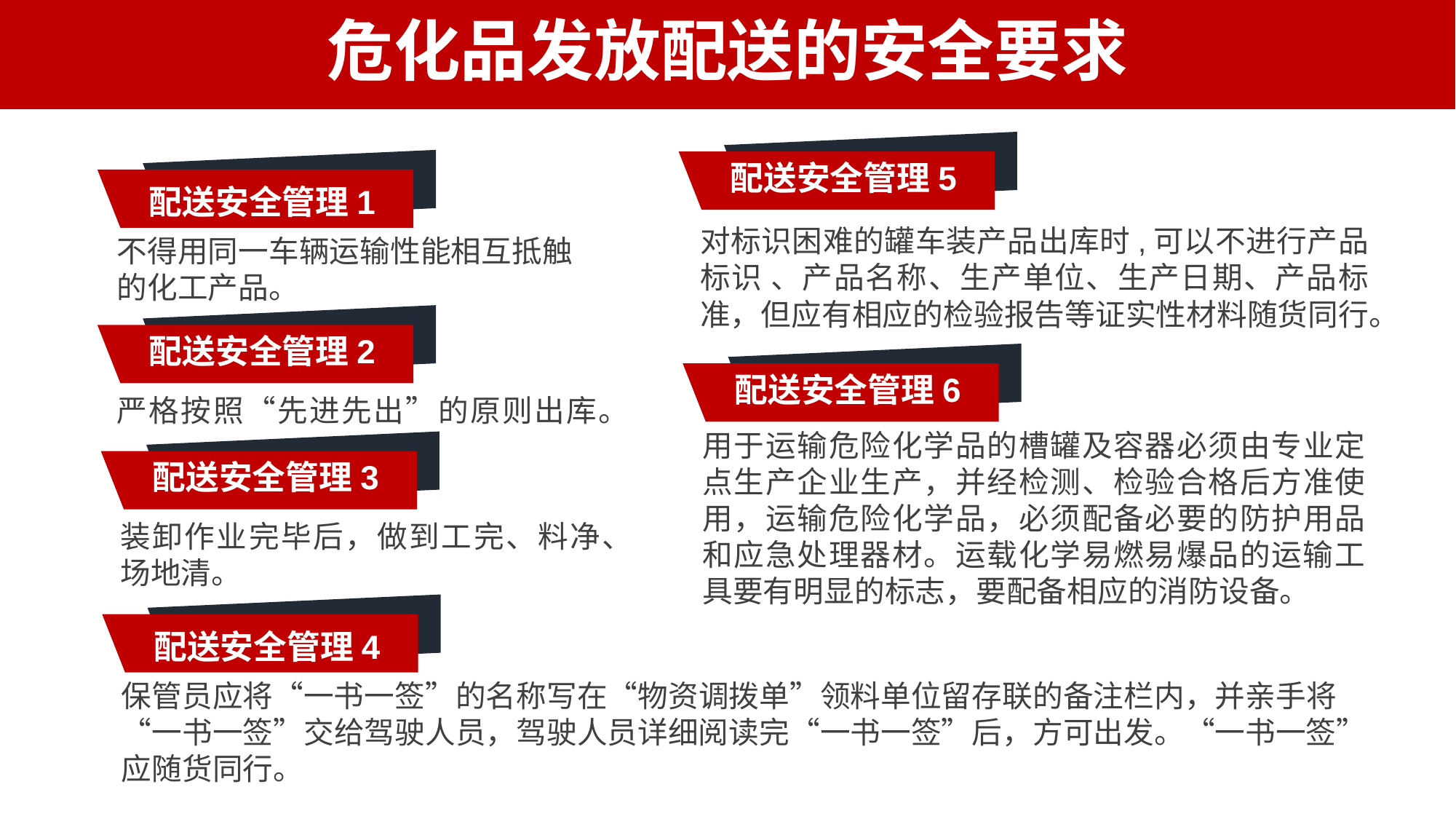

配送安全管理5

配送安全管理1
对标识困难的罐车装产品出库时,可以不进行产品标识 、产品名称、生产单位、生产日期、产品标准，但应有相应的检验报告等证实性材料随货同行。
不得用同一车辆运输性能相互抵触的化工产品。

配送安全管理2

配送安全管理6

严格按照“先进先出”的原则出库。
用于运输危险化学品的槽罐及容器必须由专业定点生产企业生产，并经检测、检验合格后方准使用，运输危险化学品，必须配备必要的防护用品和应急处理器材。运载化学易燃易爆品的运输工具要有明显的标志，要配备相应的消防设备。

配送安全管理3

装卸作业完毕后，做到工完、料净、场地清。

配送安全管理4
保管员应将“一书一签”的名称写在“物资调拨单”领料单位留存联的备注栏内，并亲手将“一书一签”交给驾驶人员，驾驶人员详细阅读完“一书一签”后，方可出发。“一书一签”应随货同行。